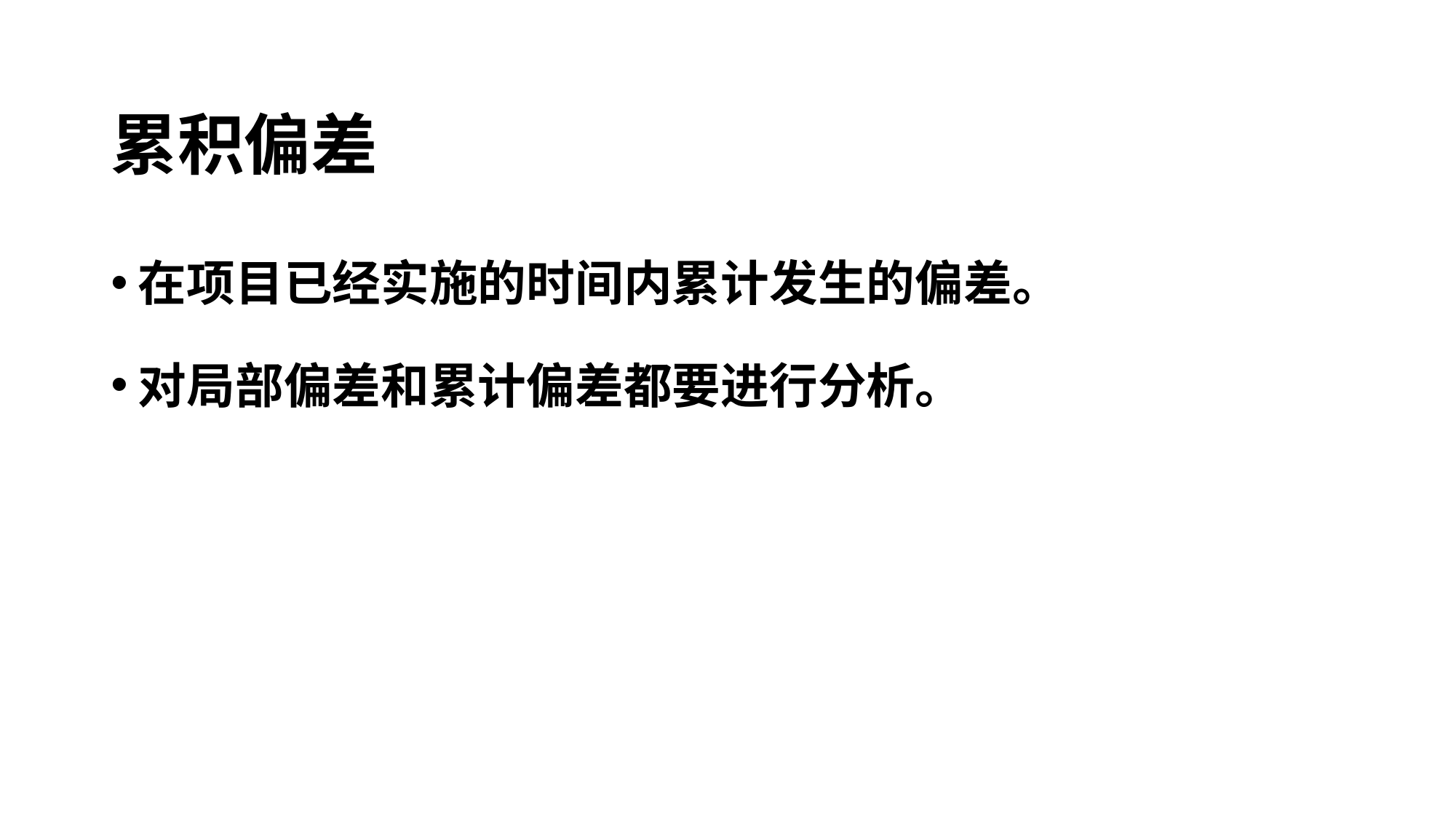

# 累积偏差
在项目已经实施的时间内累计发生的偏差。
对局部偏差和累计偏差都要进行分析。